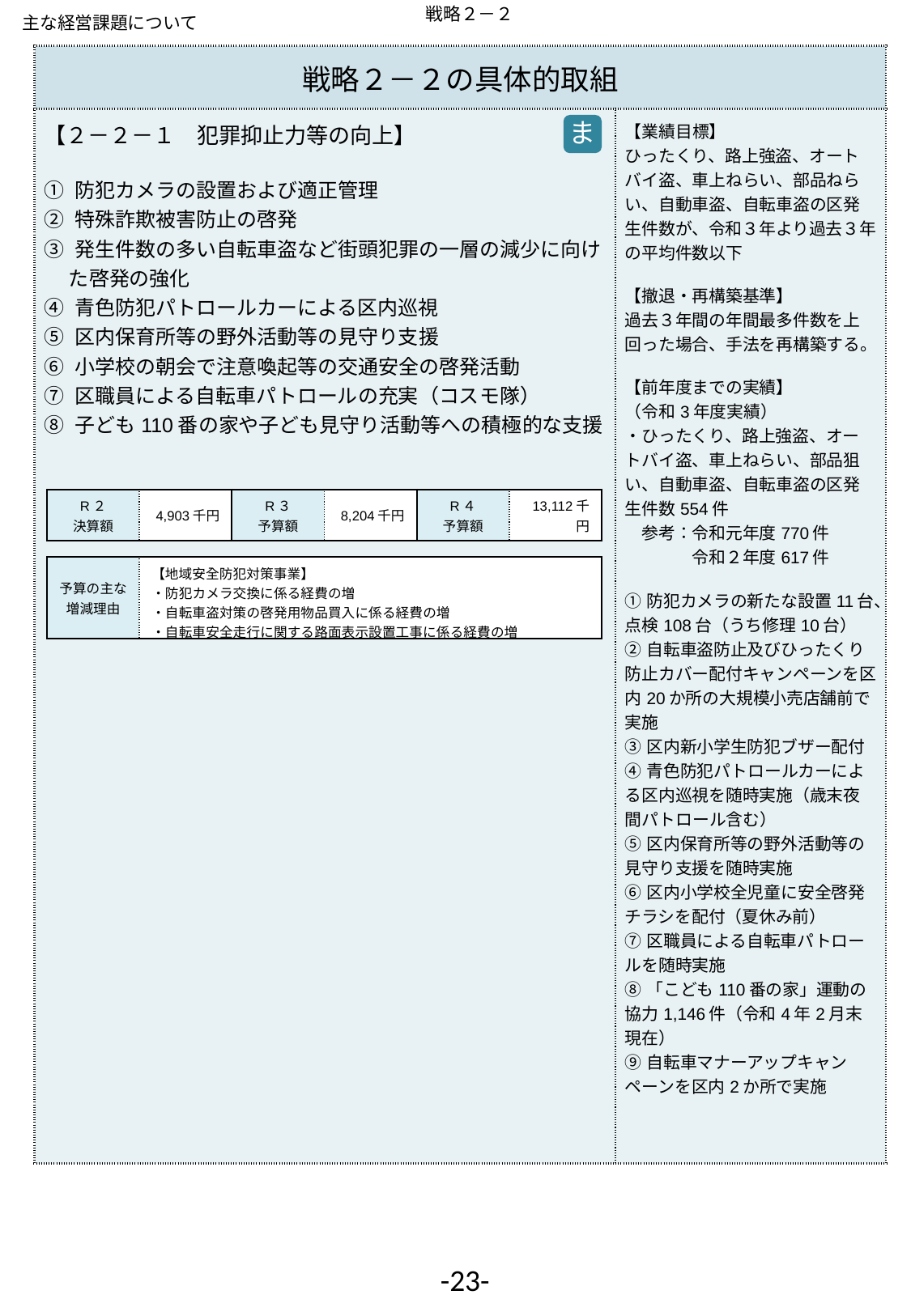

戦略２－２
主な経営課題について
| 戦略２－２の具体的取組 |  |
| --- | --- |
| 【２－２－１　犯罪抑止力等の向上】 ① 防犯カメラの設置および適正管理 ② 特殊詐欺被害防止の啓発 ③ 発生件数の多い自転車盗など街頭犯罪の一層の減少に向け 　 た啓発の強化 ④ 青色防犯パトロールカーによる区内巡視 ⑤ 区内保育所等の野外活動等の見守り支援 ⑥ 小学校の朝会で注意喚起等の交通安全の啓発活動 ⑦ 区職員による自転車パトロールの充実（コスモ隊） ⑧ 子ども110番の家や子ども見守り活動等への積極的な支援 | 【業績目標】 ひったくり、路上強盗、オートバイ盗、車上ねらい、部品ねらい、自動車盗、自転車盗の区発生件数が、令和３年より過去３年の平均件数以下 【撤退・再構築基準】 過去３年間の年間最多件数を上回った場合、手法を再構築する。 【前年度までの実績】 （令和3年度実績） ・ひったくり、路上強盗、オートバイ盗、車上ねらい、部品狙い、自動車盗、自転車盗の区発生件数554件 　参考：令和元年度770件 　　　　令和２年度617件 ①防犯カメラの新たな設置11台、点検108台（うち修理10台） ②自転車盗防止及びひったくり防止カバー配付キャンペーンを区内20か所の大規模小売店舗前で実施 ③区内新小学生防犯ブザー配付 ④青色防犯パトロールカーによる区内巡視を随時実施（歳末夜間パトロール含む） ⑤区内保育所等の野外活動等の見守り支援を随時実施 ⑥区内小学校全児童に安全啓発チラシを配付（夏休み前） ⑦区職員による自転車パトロールを随時実施 ⑧「こども110番の家」運動の協力1,146件（令和4年2月末現在） ⑨自転車マナーアップキャンペーンを区内2か所で実施 |
新規

ま

新規

| R２ 決算額 | 4,903千円 | R３ 予算額 | 8,204千円 | R４ 予算額 | 13,112千円 |
| --- | --- | --- | --- | --- | --- |
新規

| 予算の主な増減理由 | 【地域安全防犯対策事業】 ・防犯カメラ交換に係る経費の増 ・自転車盗対策の啓発用物品買入に係る経費の増 ・自転車安全走行に関する路面表示設置工事に係る経費の増 |
| --- | --- |
-23-